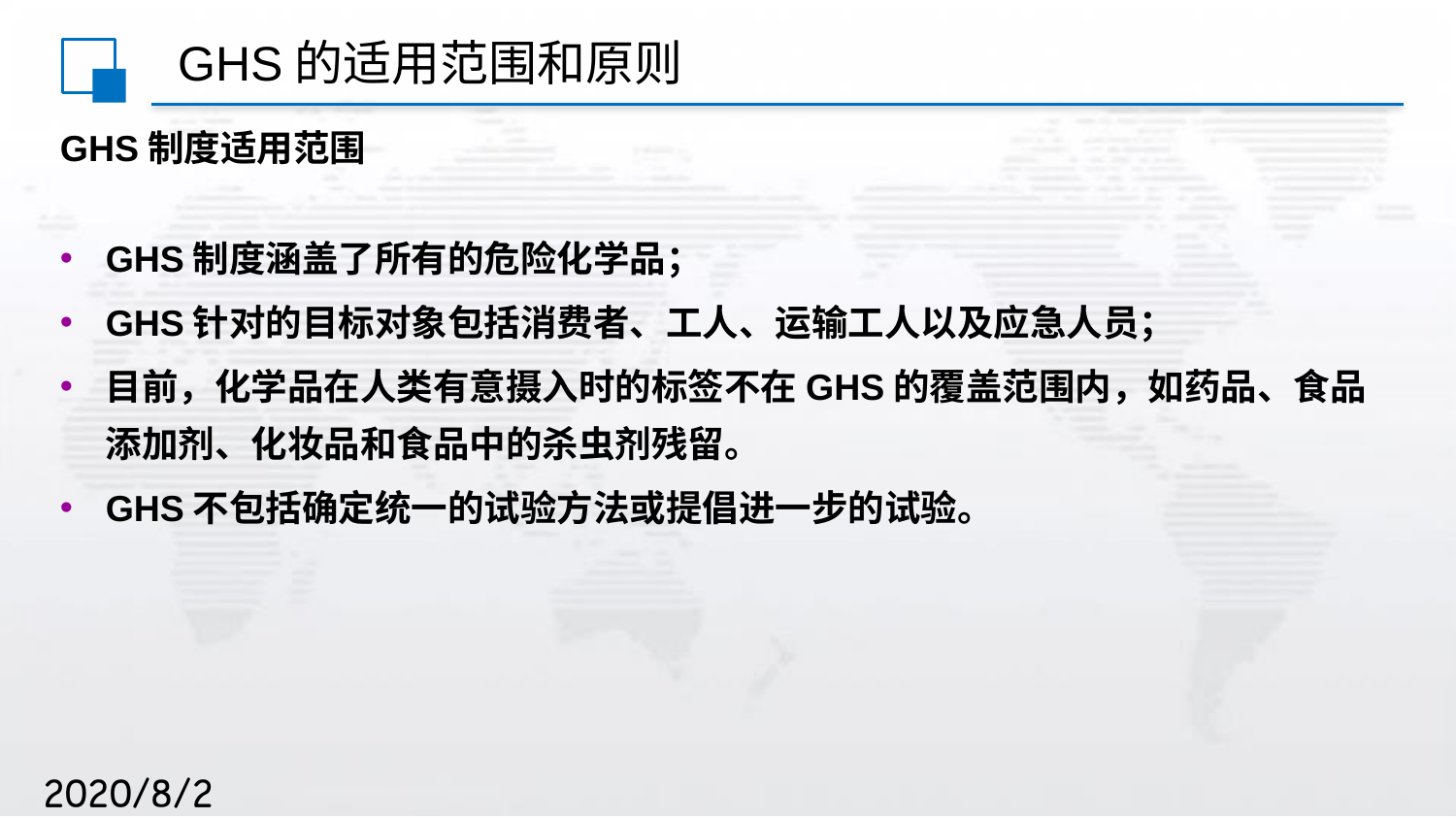

GHS的适用范围和原则
GHS制度适用范围

GHS制度涵盖了所有的危险化学品；
GHS针对的目标对象包括消费者、工人、运输工人以及应急人员；
目前，化学品在人类有意摄入时的标签不在GHS的覆盖范围内，如药品、食品添加剂、化妆品和食品中的杀虫剂残留。
GHS不包括确定统一的试验方法或提倡进一步的试验。
2020/8/2